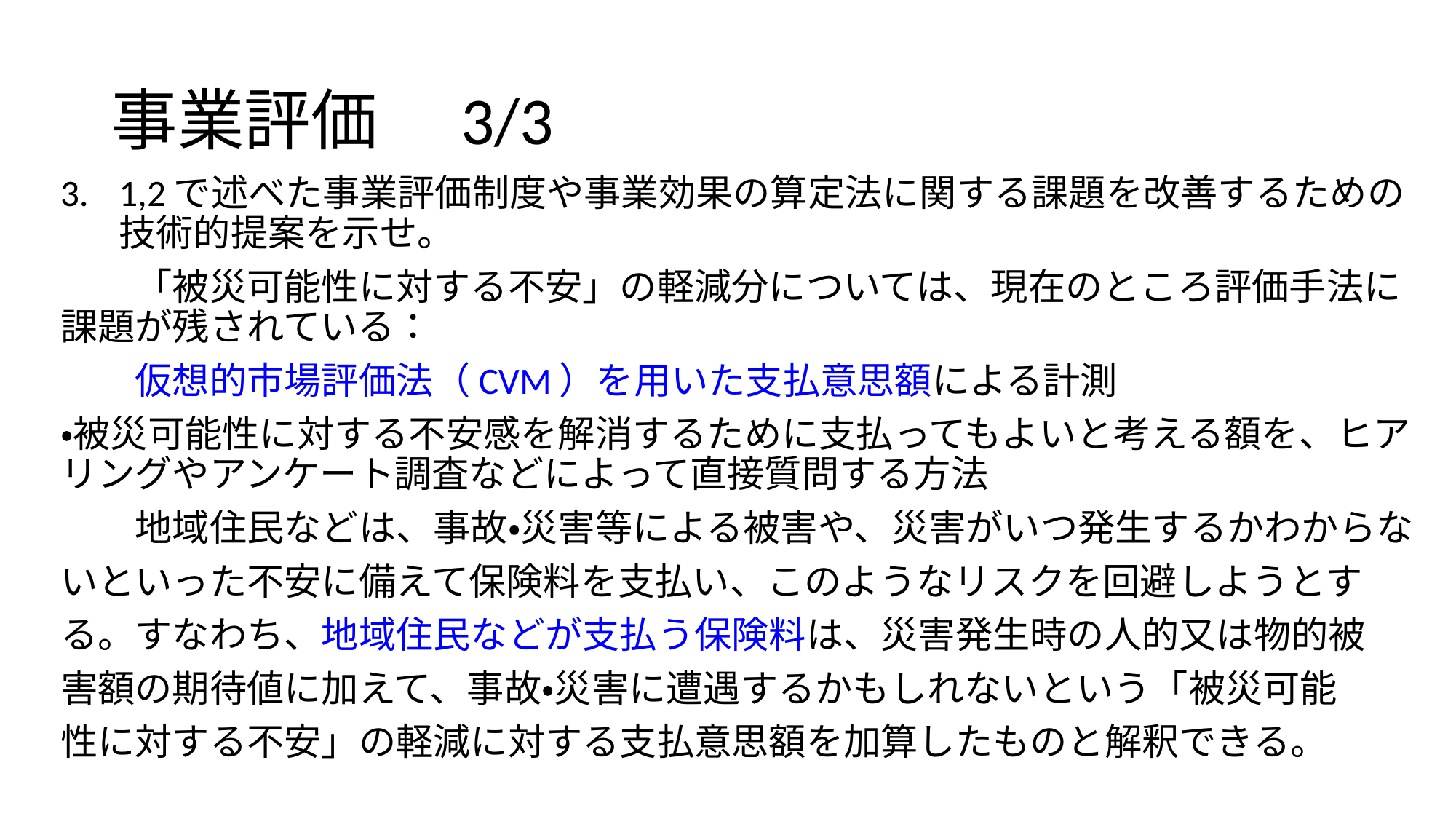

# 事業評価　3/3
1,2で述べた事業評価制度や事業効果の算定法に関する課題を改善するための技術的提案を示せ。
　　「被災可能性に対する不安」の軽減分については、現在のところ評価手法に課題が残されている：
　　仮想的市場評価法（CVM）を用いた支払意思額による計測
・被災可能性に対する不安感を解消するために支払ってもよいと考える額を、ヒアリングやアンケート調査などによって直接質問する方法
　　地域住民などは、事故・災害等による被害や、災害がいつ発生するかわからな
いといった不安に備えて保険料を支払い、このようなリスクを回避しようとす
る。すなわち、地域住民などが支払う保険料は、災害発生時の人的又は物的被
害額の期待値に加えて、事故・災害に遭遇するかもしれないという「被災可能
性に対する不安」の軽減に対する支払意思額を加算したものと解釈できる。